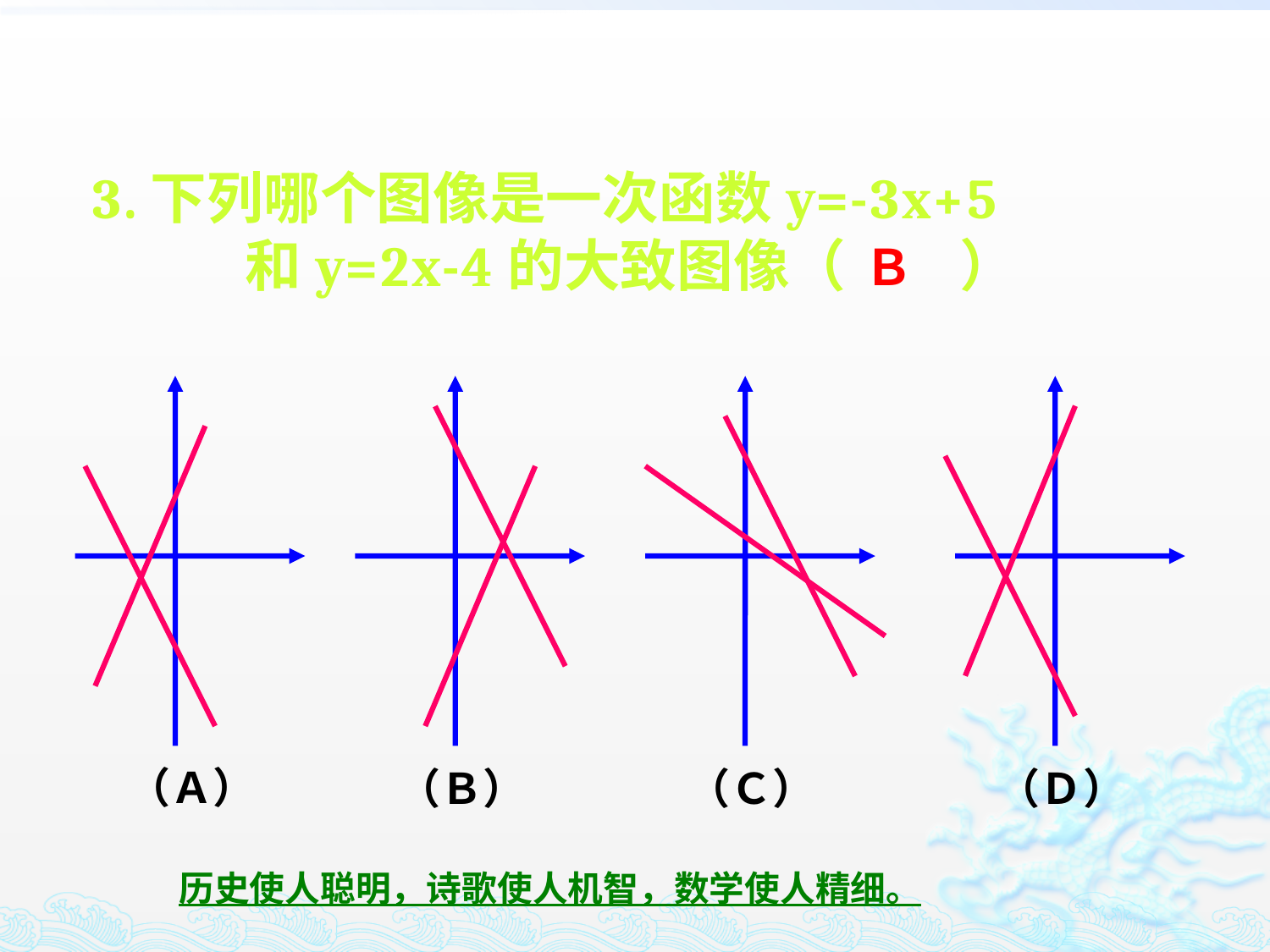

3.下列哪个图像是一次函数y=-3x+5
         和y=2x-4的大致图像（　　）
Ｂ

（Ａ）
（Ｂ）
（Ｃ）
（Ｄ）
历史使人聪明，诗歌使人机智，数学使人精细。